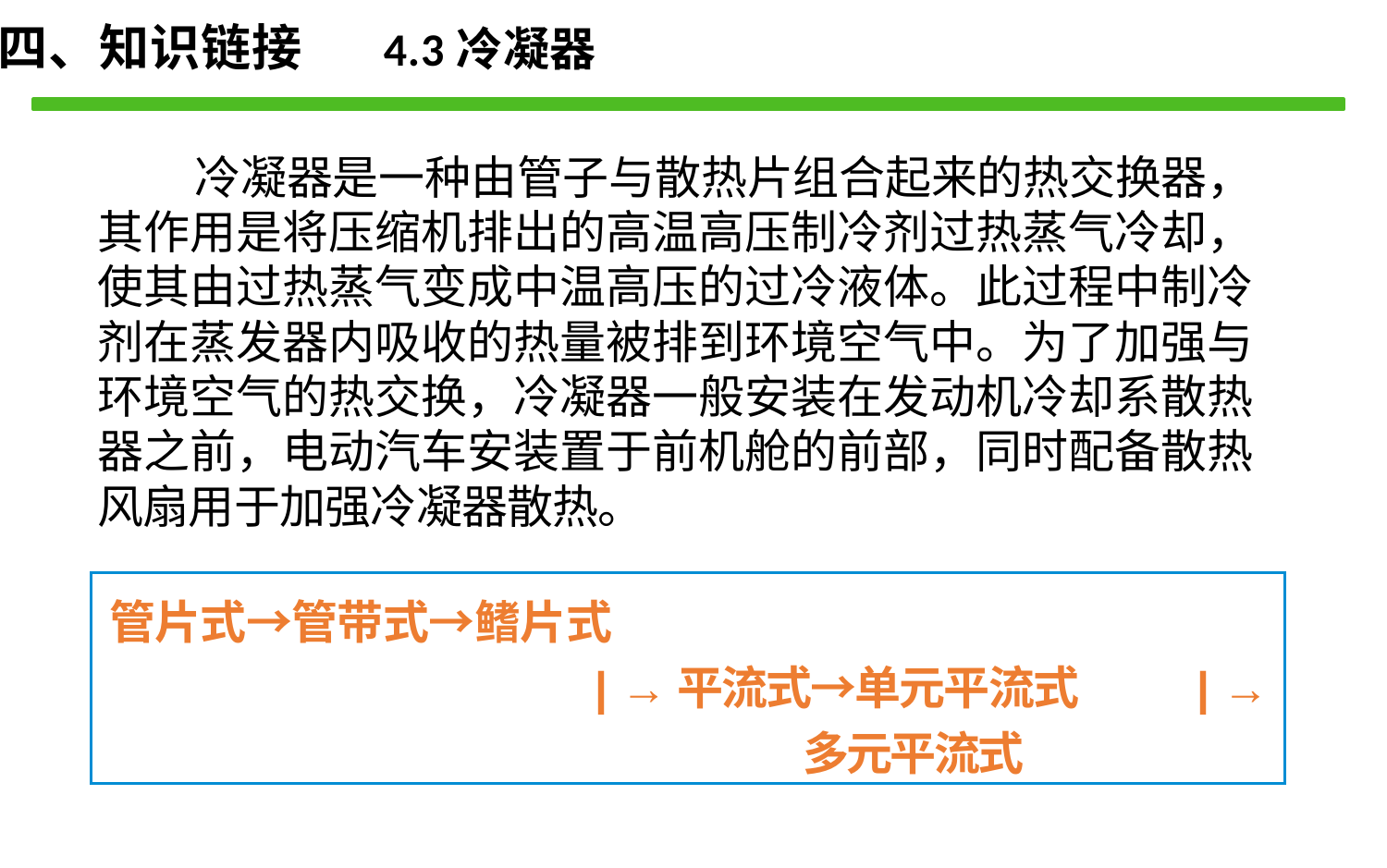

四、知识链接     4.3冷凝器

冷凝器是一种由管子与散热片组合起来的热交换器， 其作用是将压缩机排出的高温高压制冷剂过热蒸气冷却， 使其由过热蒸气变成中温高压的过冷液体。此过程中制冷 剂在蒸发器内吸收的热量被排到环境空气中。为了加强与 环境空气的热交换，冷凝器一般安装在发动机冷却系散热 器之前，电动汽车安装置于前机舱的前部，同时配备散热 风扇用于加强冷凝器散热。
| 管片式→管带式→鳍片式 | →平流式→单元平流式 | →多元平流式 |
| --- |